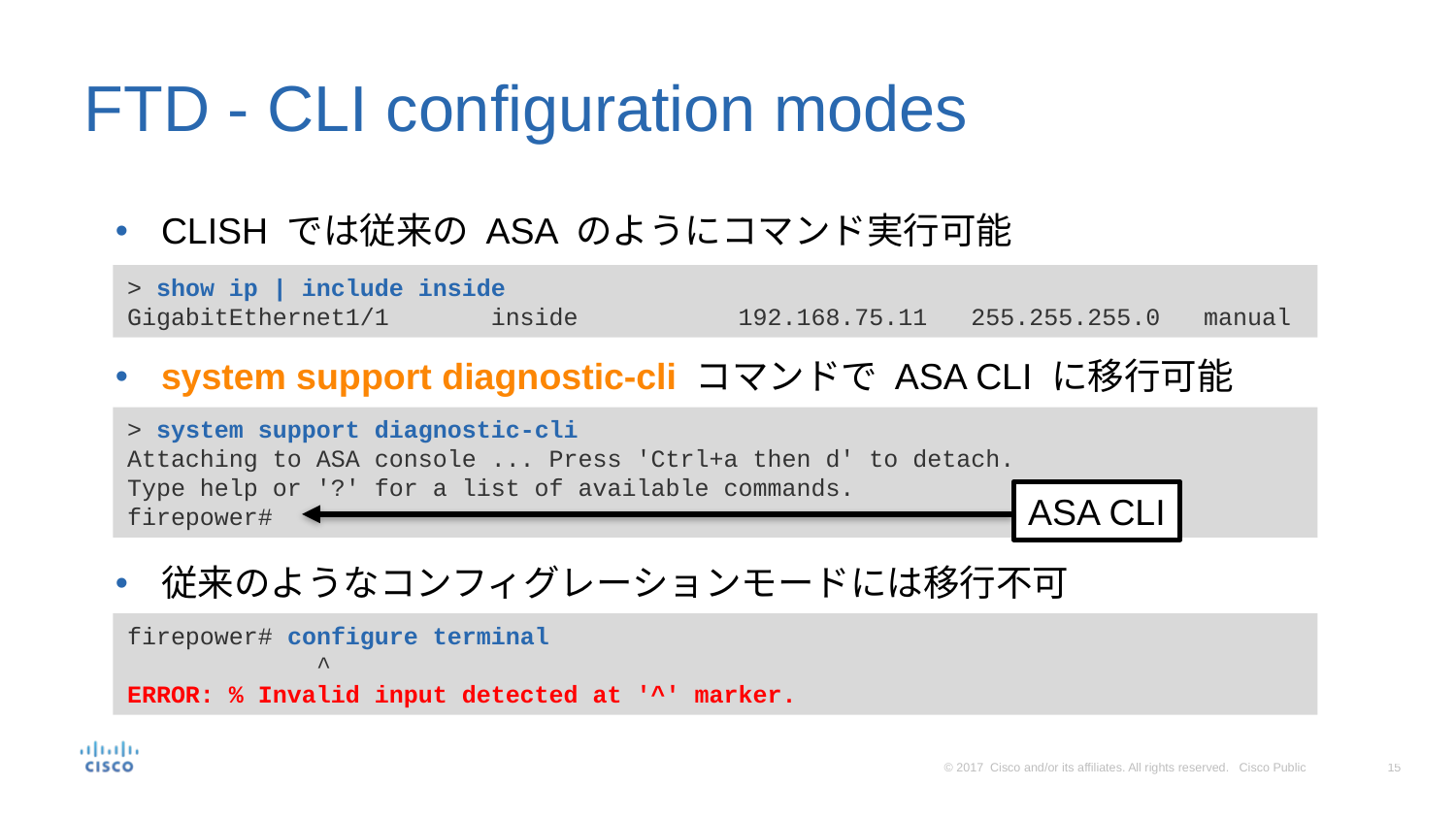

# FTD - CLI configuration modes
CLISH では従来の ASA のようにコマンド実行可能

> show ip | include inside
GigabitEthernet1/1       inside           192.168.75.11   255.255.255.0   manual
system support diagnostic-cli コマンドで ASA CLI に移行可能
> system support diagnostic-cli
Attaching to ASA console ... Press 'Ctrl+a then d' to detach.
Type help or '?' for a list of available commands.
firepower#
ASA CLI
従来のようなコンフィグレーションモードには移行不可
firepower# configure terminal
             ^
ERROR: % Invalid input detected at '^' marker.